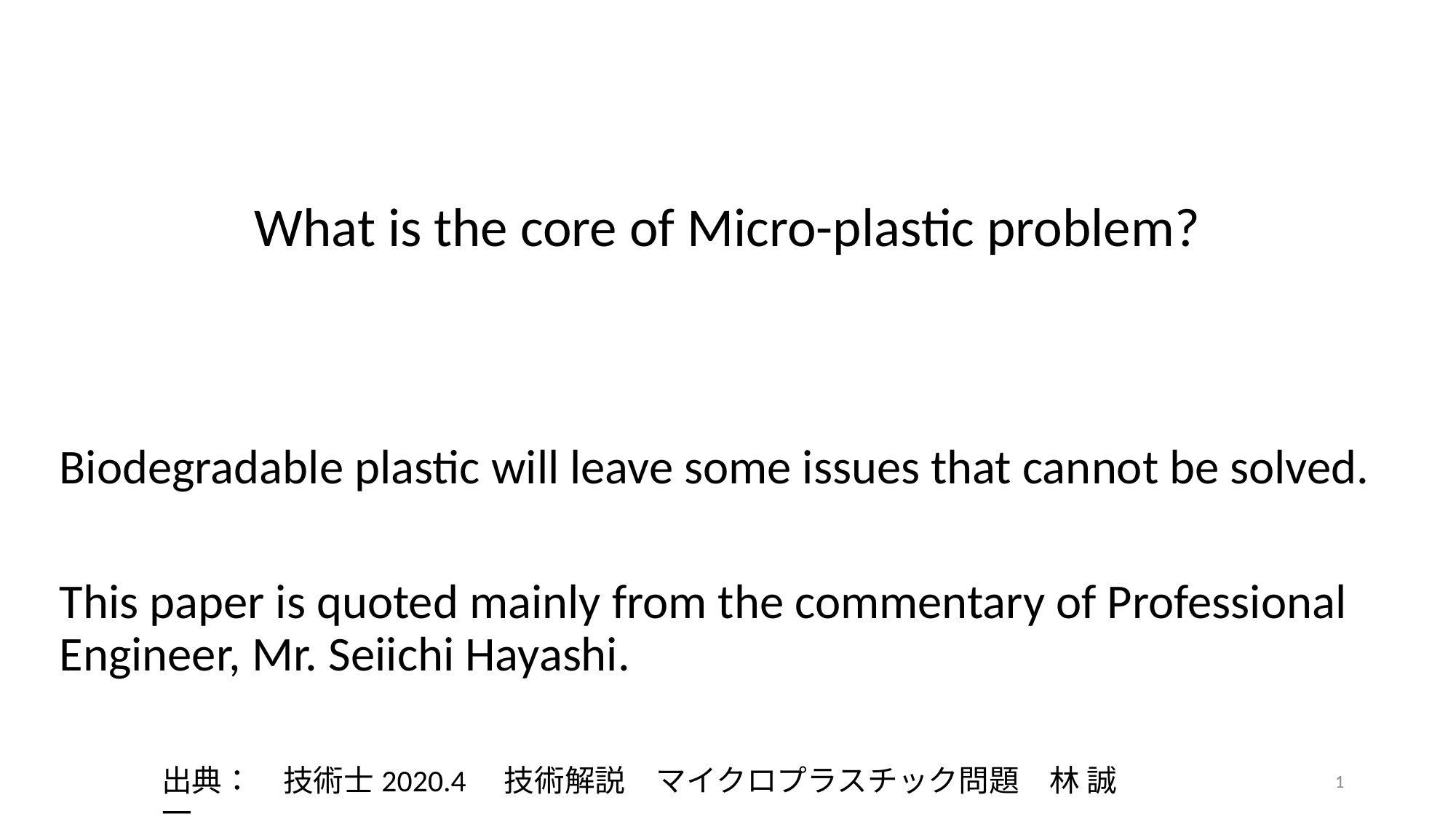

# What is the core of Micro-plastic problem?
Biodegradable plastic will leave some issues that cannot be solved.

This paper is quoted mainly from the commentary of Professional  Engineer, Mr. Seiichi Hayashi.

1
出典：　技術士2020.4　技術解説　マイクロプラスチック問題　林 誠一